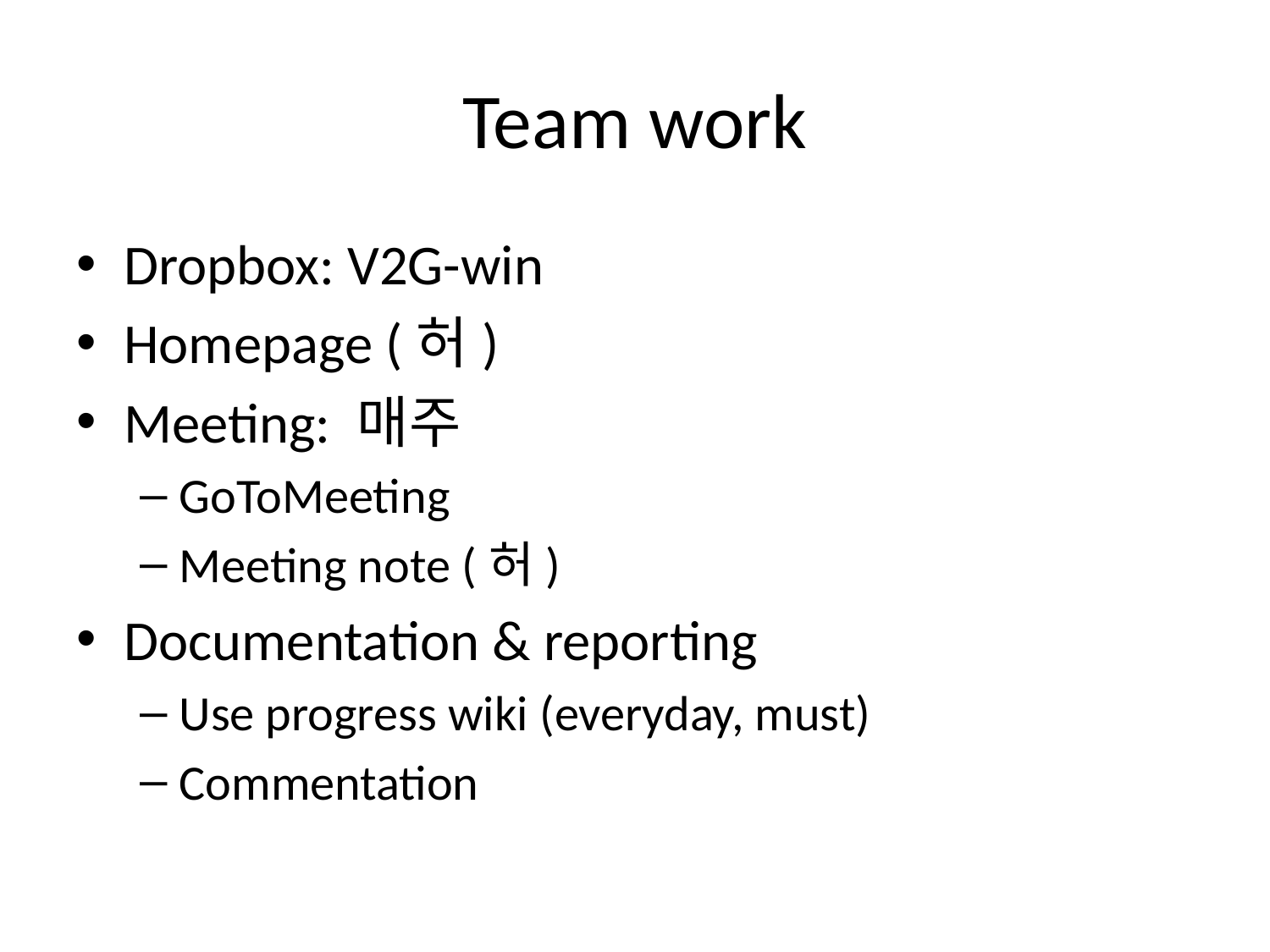

# Team work
Dropbox: V2G-win
Homepage (허)
Meeting: 매주
GoToMeeting
Meeting note (허)
Documentation & reporting
Use progress wiki (everyday, must)
Commentation